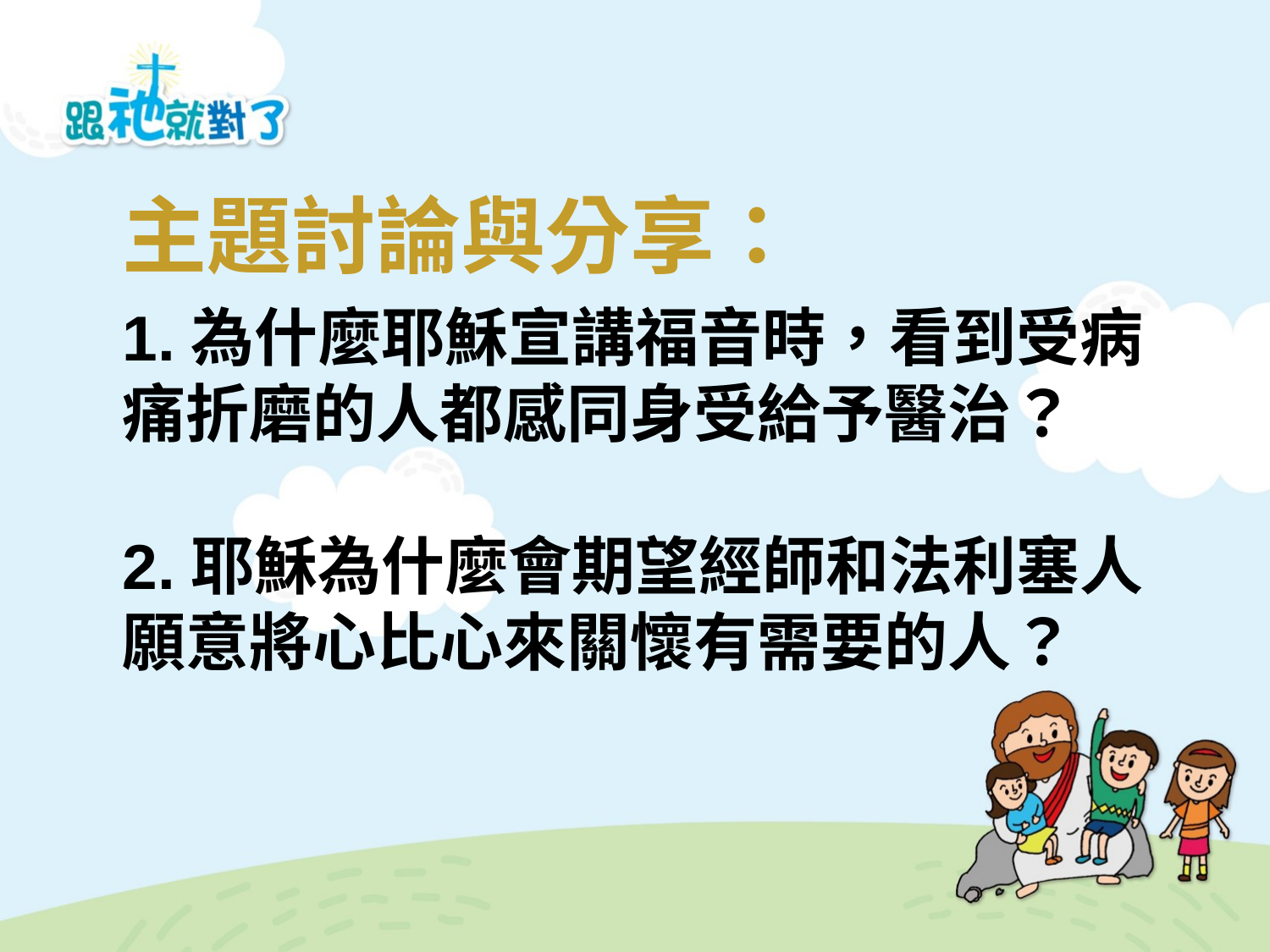

主題討論與分享：
1.為什麼耶穌宣講福音時，看到受病痛折磨的人都感同身受給予醫治？

2.耶穌為什麼會期望經師和法利塞人願意將心比心來關懷有需要的人？